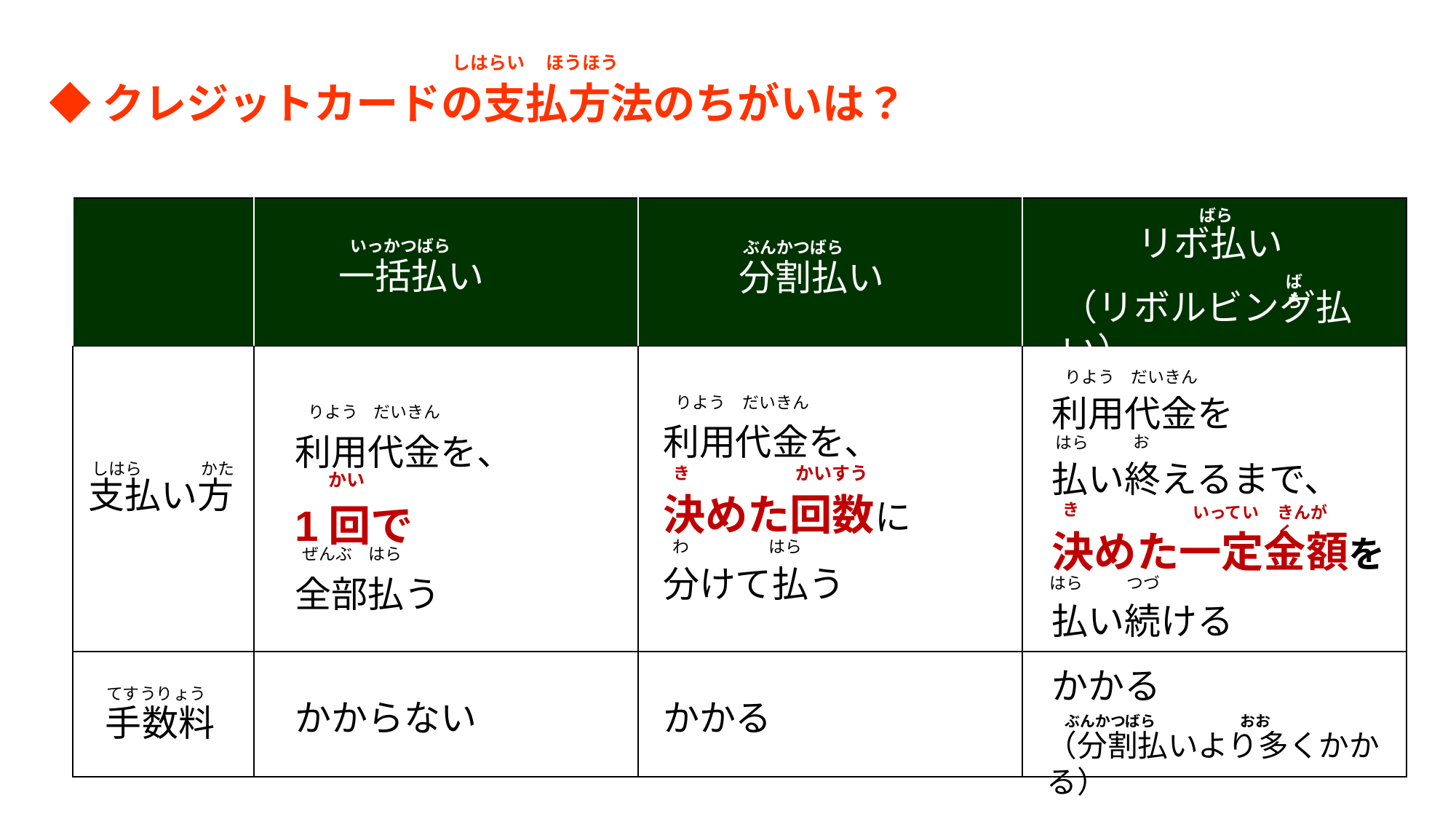

しはらい
ほうほう
◆クレジットカードの支払方法のちがいは？
|  |  |  |  |
| --- | --- | --- | --- |
|  |  |  |  |
|  |  |  |  |
ばら
リボ払い
いっかつばら
一括払い
ぶんかつばら
分割払い
ばら
（リボルビング払い）
りよう
だいきん
利用代金を
払い終えるまで、
決めた一定金額を
払い続ける
お
はら
き
いってい
きんがく
はら
つづ
りよう
だいきん
利用代金を、
決めた回数に
分けて払う
かいすう
き
わ
はら
りよう
だいきん
利用代金を、
1回で
全部払う
かい
ぜんぶ
はら
しはら
かた
支払い方
かかる
てすうりょう
手数料
かかる
かからない
ぶんかつばら
おお
（分割払いより多くかかる）